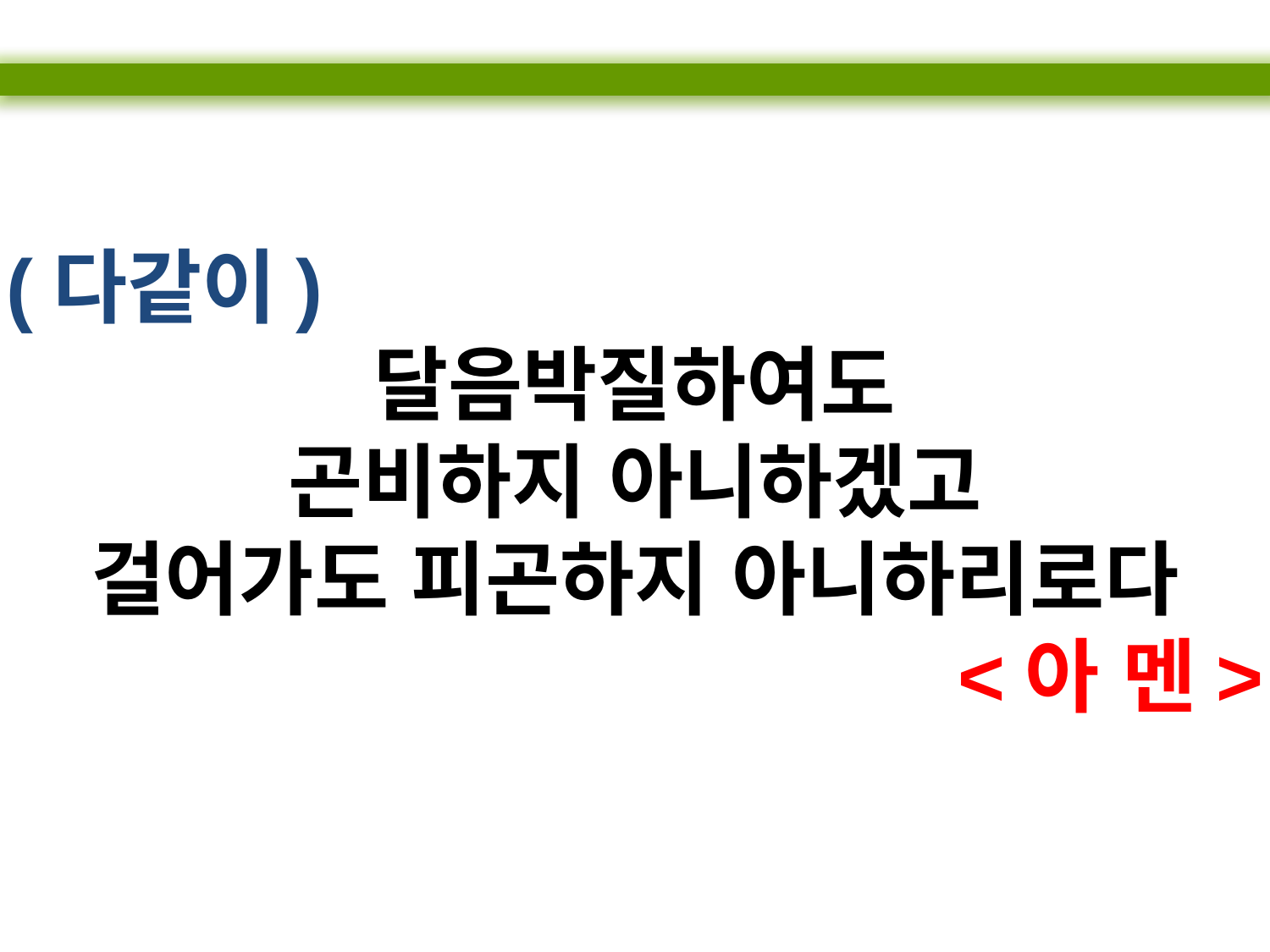

(다같이)
달음박질하여도
곤비하지 아니하겠고
걸어가도 피곤하지 아니하리로다
<아 멘>